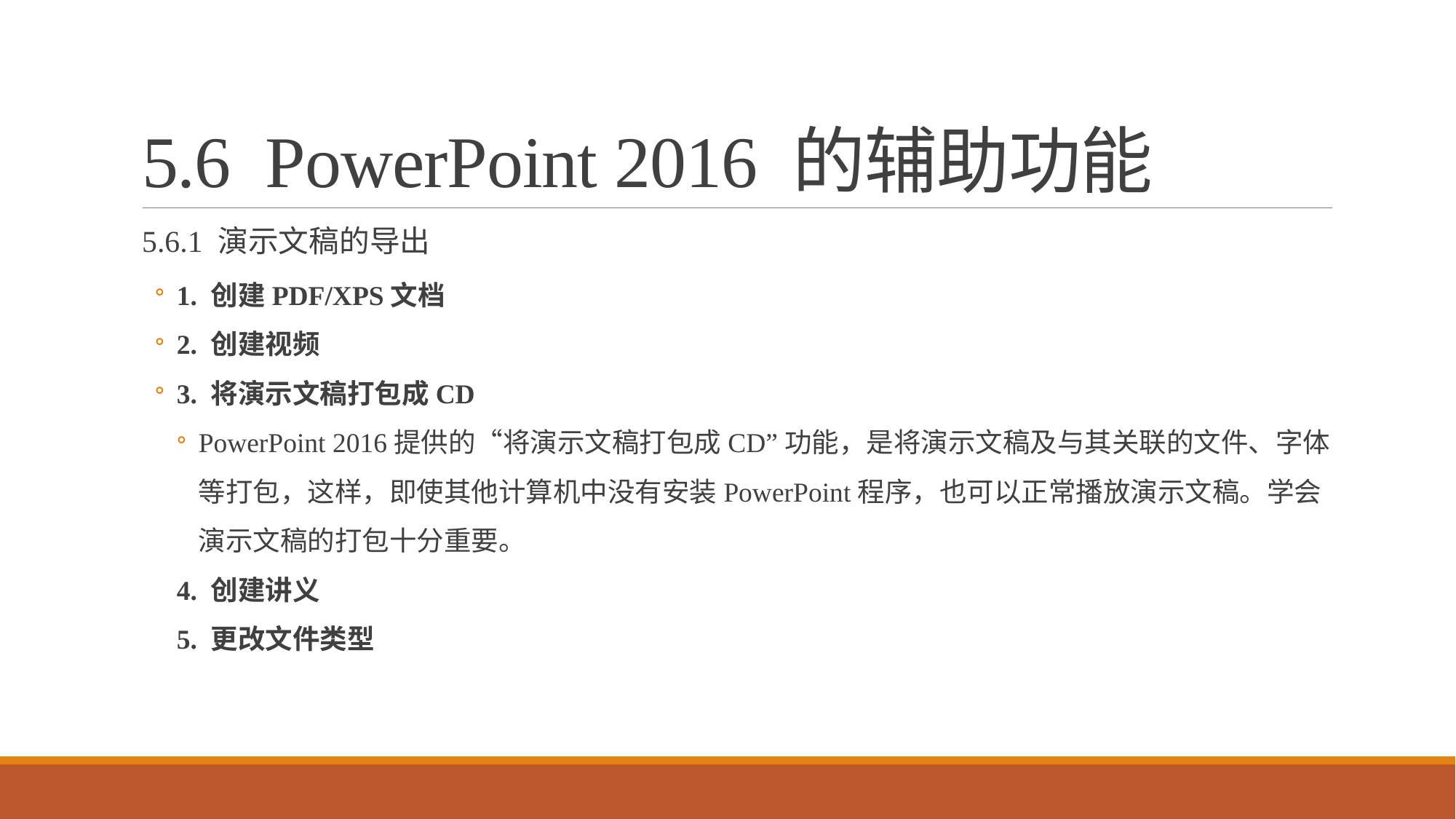

# 5.6  PowerPoint 2016 的辅助功能
5.6.1 演示文稿的导出
1. 创建PDF/XPS文档
2. 创建视频
3. 将演示文稿打包成CD
PowerPoint 2016提供的“将演示文稿打包成CD”功能，是将演示文稿及与其关联的文件、字体等打包，这样，即使其他计算机中没有安装PowerPoint程序，也可以正常播放演示文稿。学会演示文稿的打包十分重要。
4. 创建讲义
5. 更改文件类型